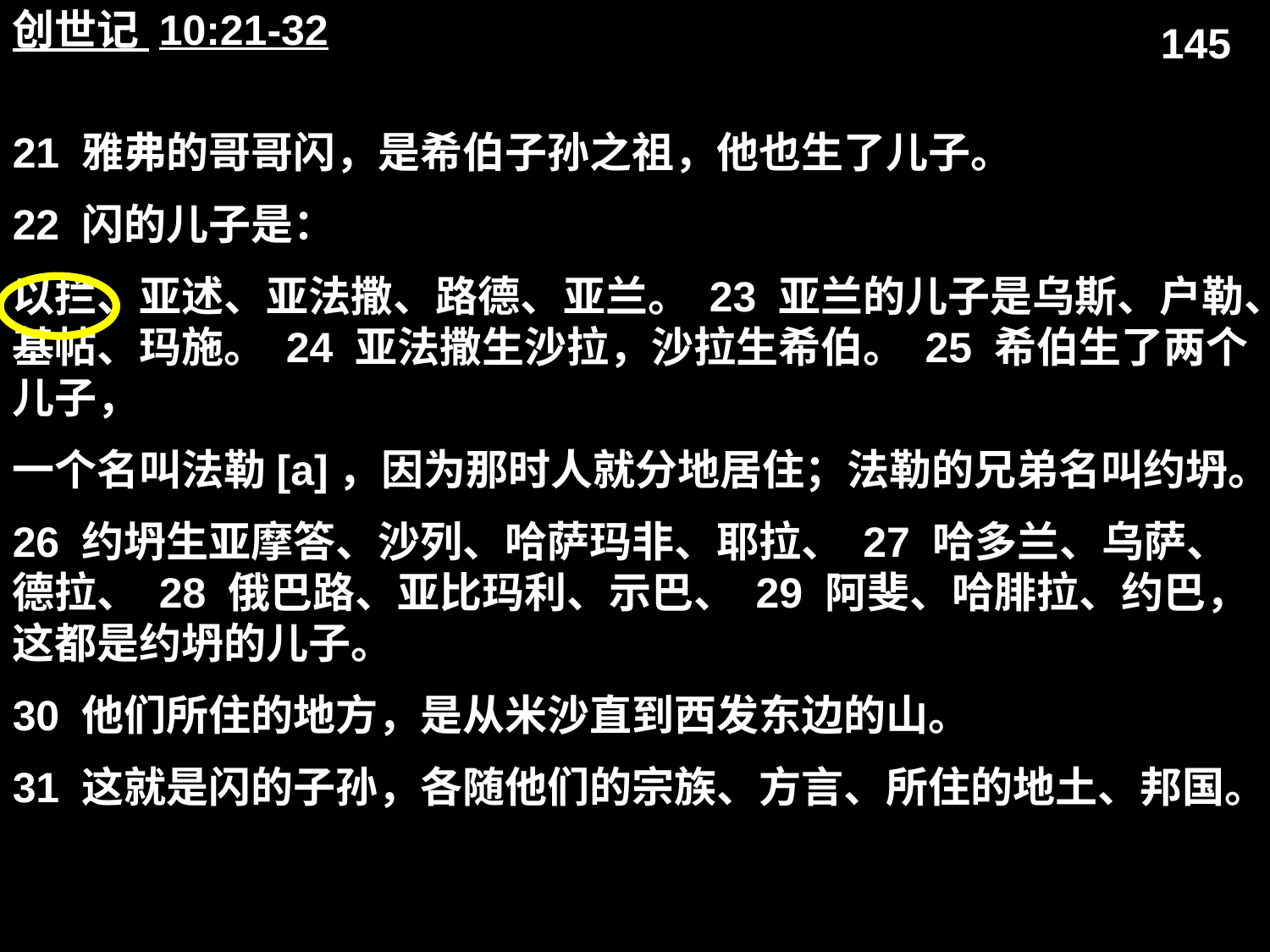

创世记 10:21-32
21 雅弗的哥哥闪，是希伯子孙之祖，他也生了儿子。
22 闪的儿子是：
以拦、亚述、亚法撒、路德、亚兰。 23 亚兰的儿子是乌斯、户勒、基帖、玛施。 24 亚法撒生沙拉，沙拉生希伯。 25 希伯生了两个儿子，
一个名叫法勒[a]，因为那时人就分地居住；法勒的兄弟名叫约坍。
26 约坍生亚摩答、沙列、哈萨玛非、耶拉、 27 哈多兰、乌萨、德拉、 28 俄巴路、亚比玛利、示巴、 29 阿斐、哈腓拉、约巴，这都是约坍的儿子。
30 他们所住的地方，是从米沙直到西发东边的山。
31 这就是闪的子孙，各随他们的宗族、方言、所住的地土、邦国。
145